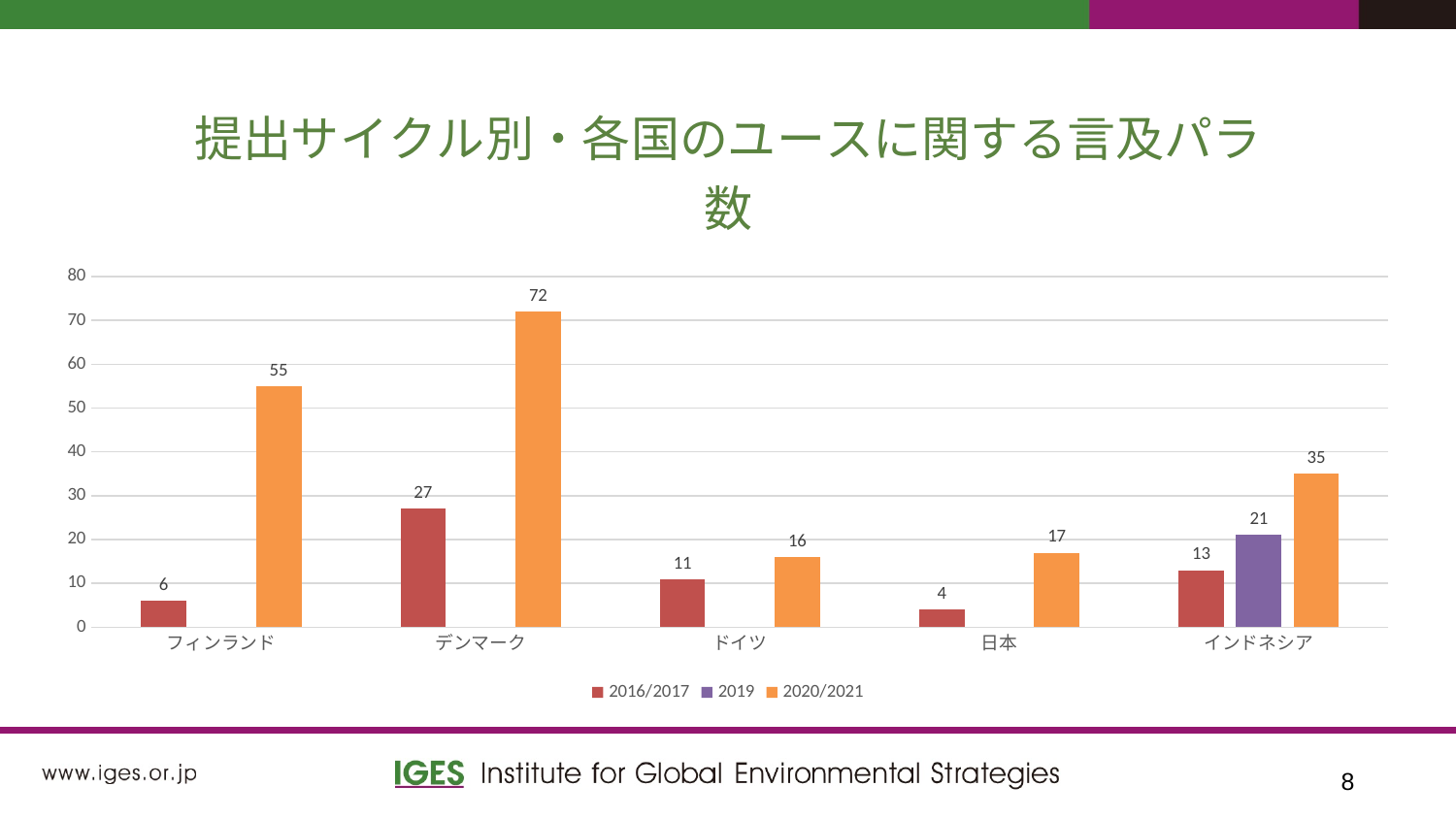

### Chart: 提出サイクル別・各国のユースに関する言及パラ数

| Category | 2016/2017 | 2019 | 2020/2021 |
|---|---|---|---|
| フィンランド | 6.0 | None | 55.0 |
| デンマーク | 27.0 | None | 72.0 |
| ドイツ | 11.0 | None | 16.0 |
| 日本 | 4.0 | None | 17.0 |
| インドネシア | 13.0 | 21.0 | 35.0 |
8